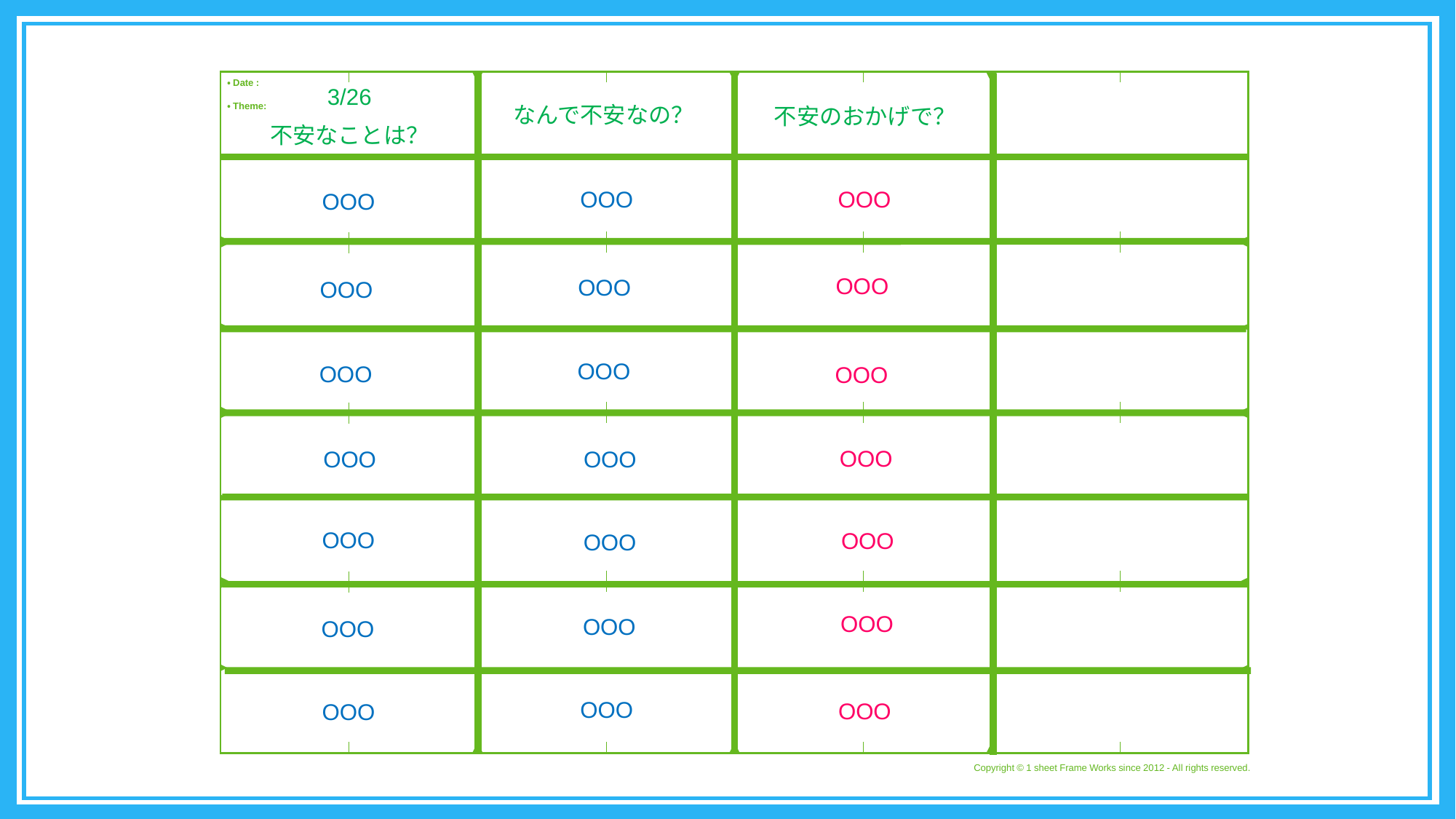

・Date :

 ・Theme:

Copyright © 1 sheet Frame Works since 2012 - All rights reserved.
なんで不安なの？
不安のおかげで？
3/26

不安なことは？
OOO

OOO
OOO

OOO
OOO
OOO
OOO
OOO

OOO

OOO
OOO
OOO
OOO
OOO

OOO

OOO
OOO
OOO
OOO

OOO
OOO